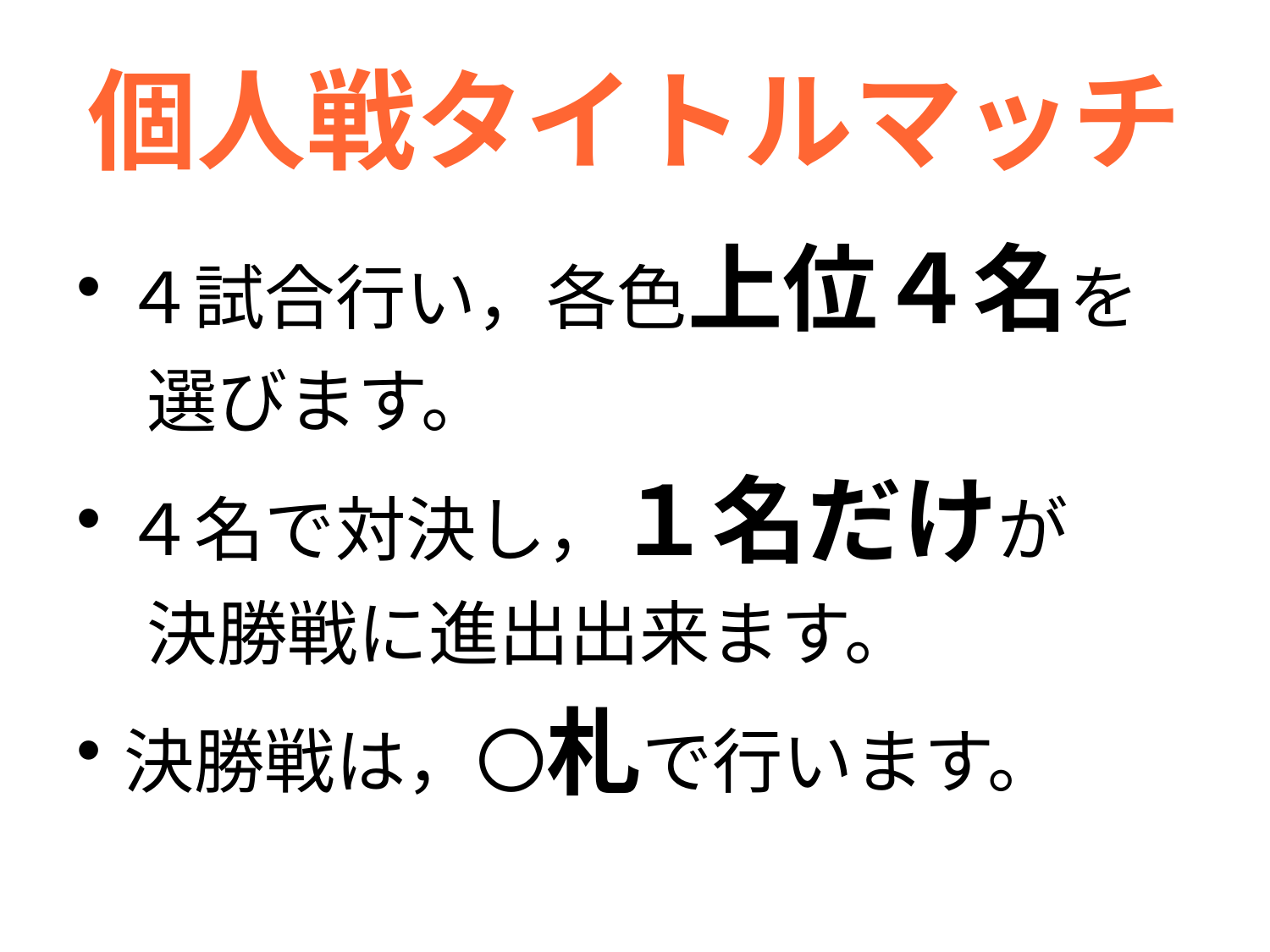

# 個人戦タイトルマッチ
４試合行い，各色上位４名を
　選びます。
４名で対決し，１名だけが
　決勝戦に進出出来ます。
決勝戦は，〇札で行います。